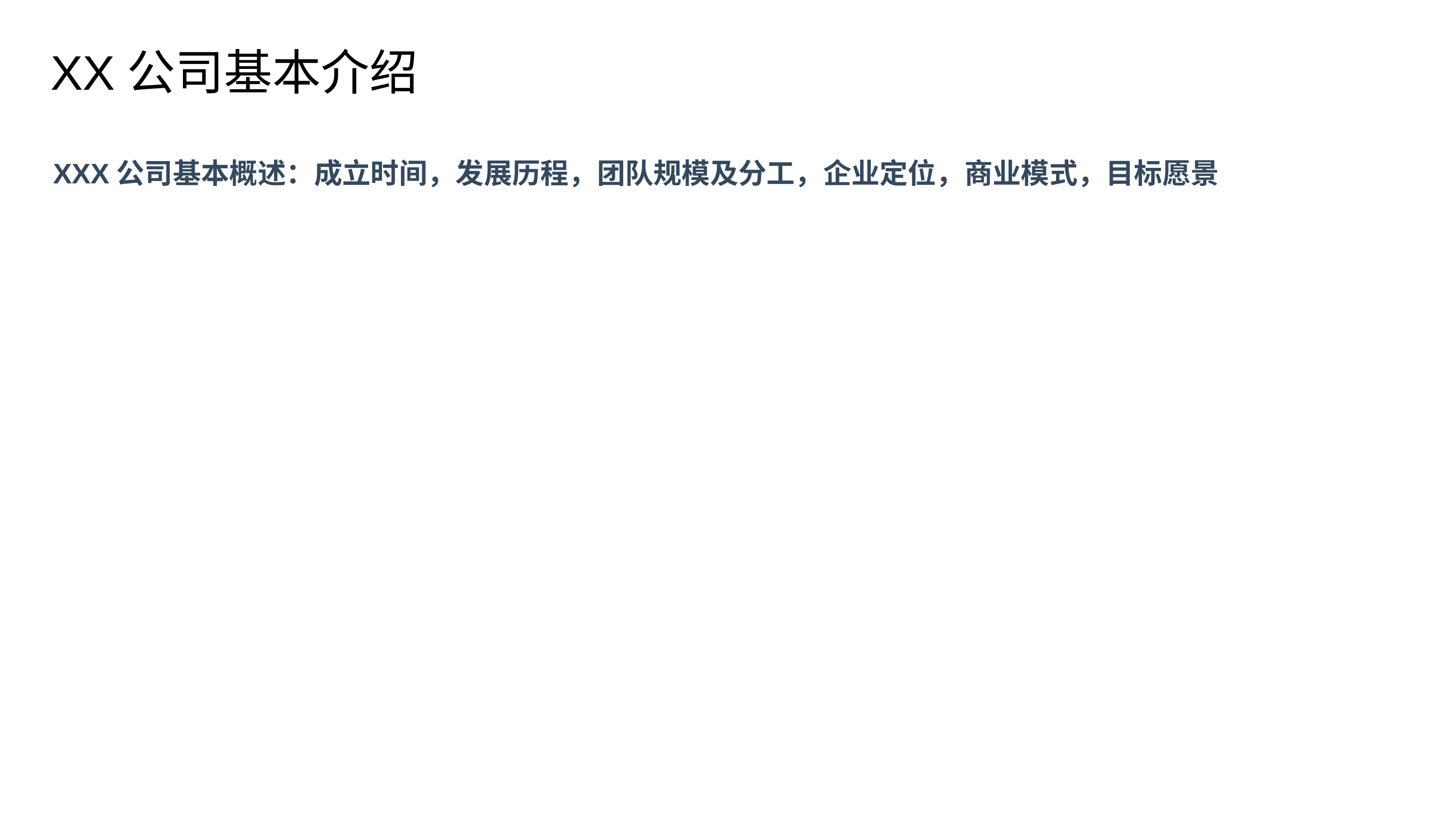

#1
XX公司基本介绍
XXX公司基本概述：成立时间，发展历程，团队规模及分工，企业定位，商业模式，目标愿景